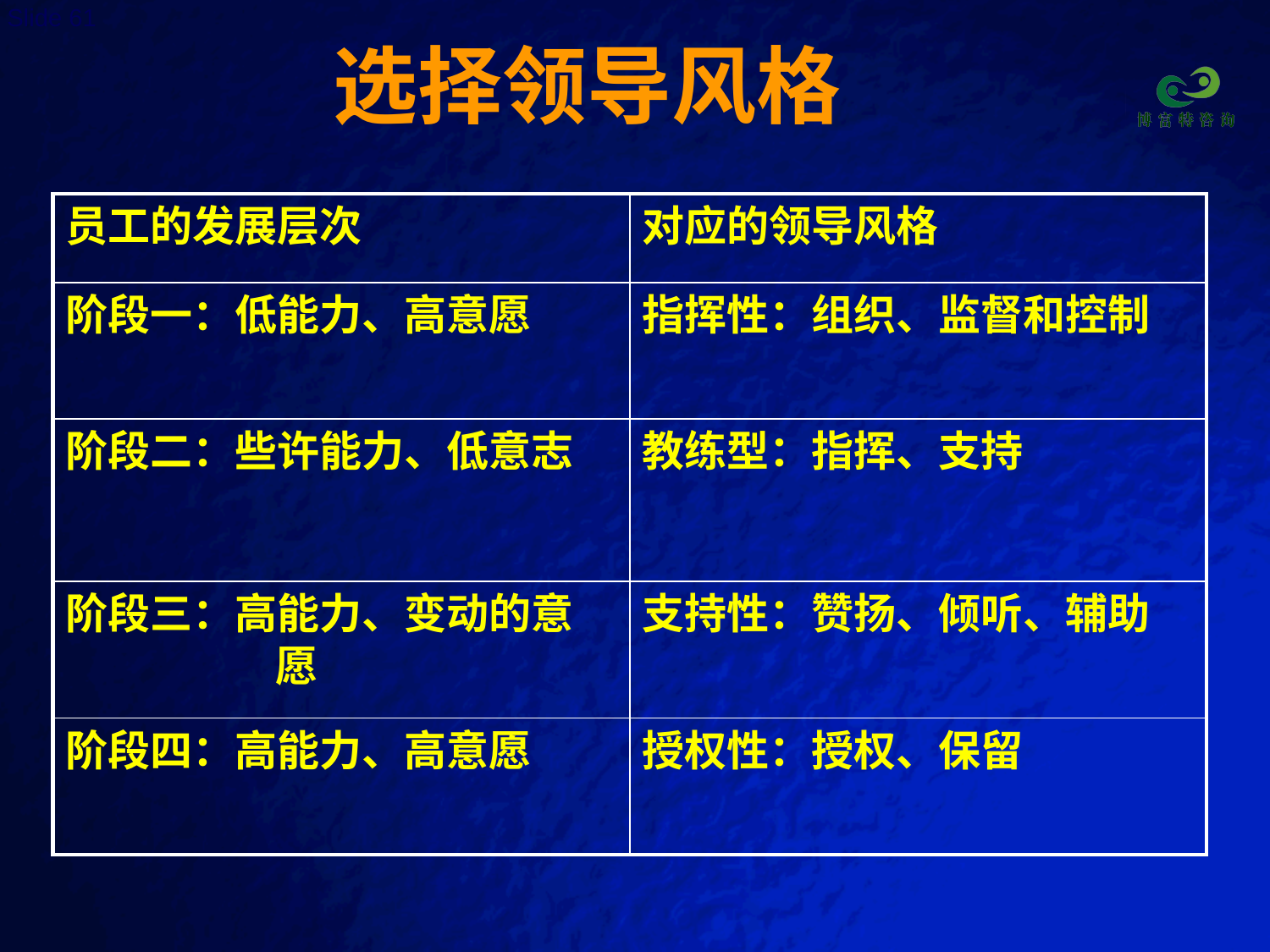

# 选择领导风格

| 员工的发展层次 | 对应的领导风格 |
| --- | --- |
| 阶段一：低能力、高意愿 | 指挥性：组织、监督和控制 |
| 阶段二：些许能力、低意志 | 教练型：指挥、支持 |
| 阶段三：高能力、变动的意 愿 | 支持性：赞扬、倾听、辅助 |
| 阶段四：高能力、高意愿 | 授权性：授权、保留 |